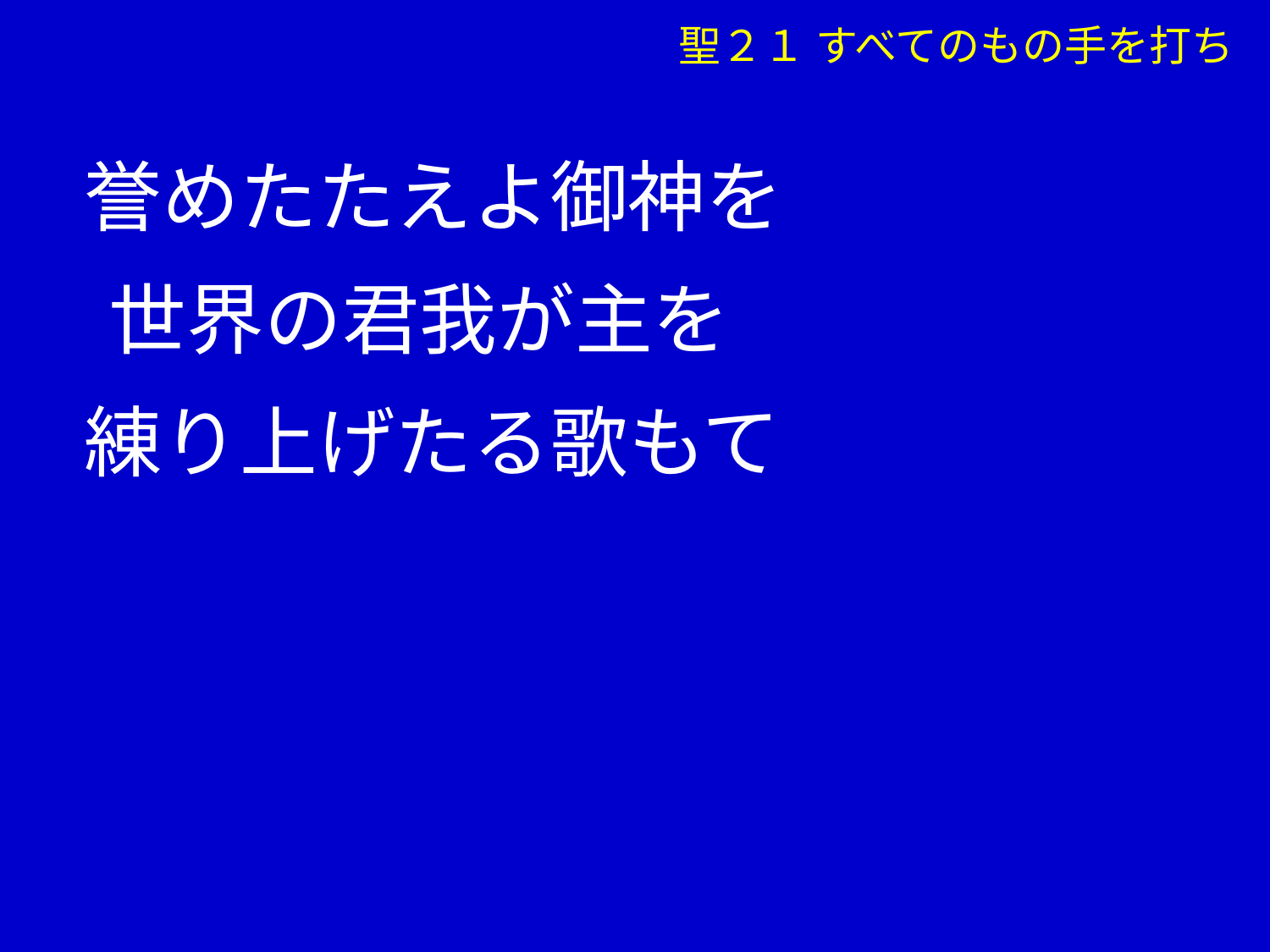

聖２１ すべてのもの手を打ち
   誉めたたえよ御神を
　 世界の君我が主を
   練り上げたる歌もて